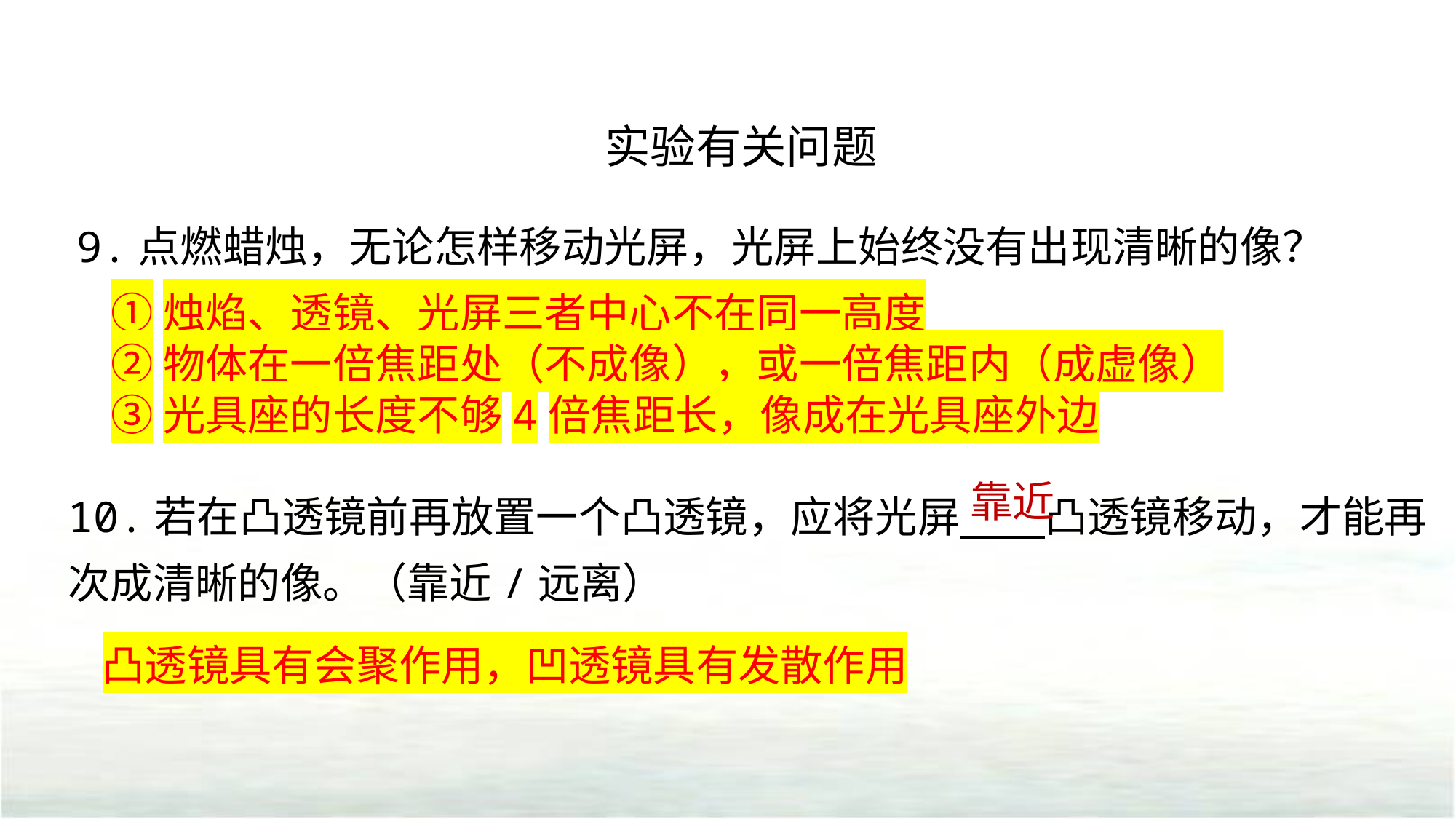

实验有关问题
9.点燃蜡烛，无论怎样移动光屏，光屏上始终没有出现清晰的像？
①烛焰、透镜、光屏三者中心不在同一高度
②物体在一倍焦距处（不成像），或一倍焦距内（成虚像）
③光具座的长度不够4倍焦距长，像成在光具座外边
10.若在凸透镜前再放置一个凸透镜，应将光屏         凸透镜移动，才能再次成清晰的像。（靠近/远离）
靠近
凸透镜具有会聚作用，凹透镜具有发散作用